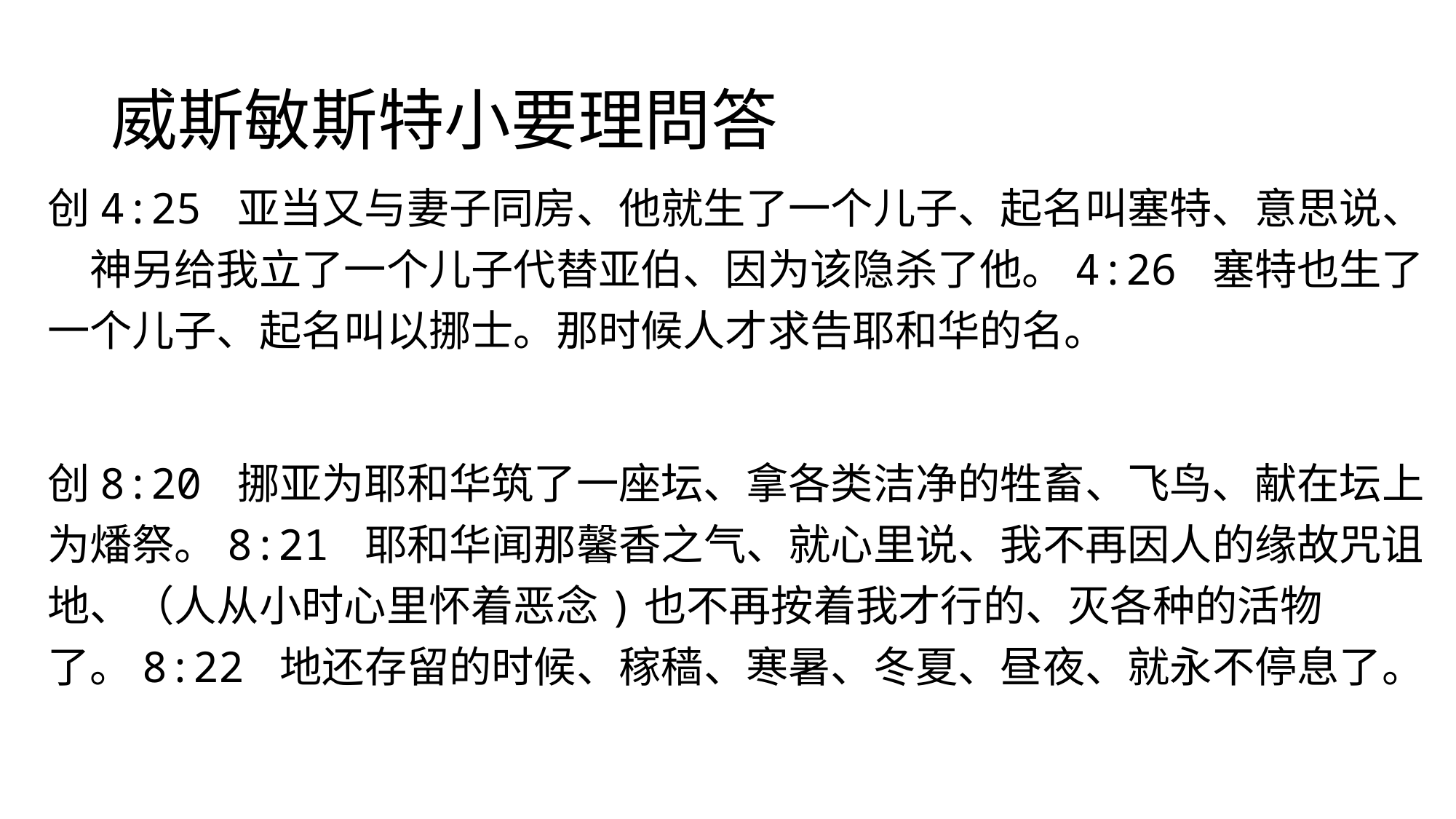

# 威斯敏斯特小要理問答
创4:25 亚当又与妻子同房、他就生了一个儿子、起名叫塞特、意思说、　神另给我立了一个儿子代替亚伯、因为该隐杀了他。4:26 塞特也生了一个儿子、起名叫以挪士。那时候人才求告耶和华的名。

创8:20 挪亚为耶和华筑了一座坛、拿各类洁净的牲畜、飞鸟、献在坛上为燔祭。8:21 耶和华闻那馨香之气、就心里说、我不再因人的缘故咒诅地、（人从小时心里怀着恶念)也不再按着我才行的、灭各种的活物了。8:22 地还存留的时候、稼穑、寒暑、冬夏、昼夜、就永不停息了。